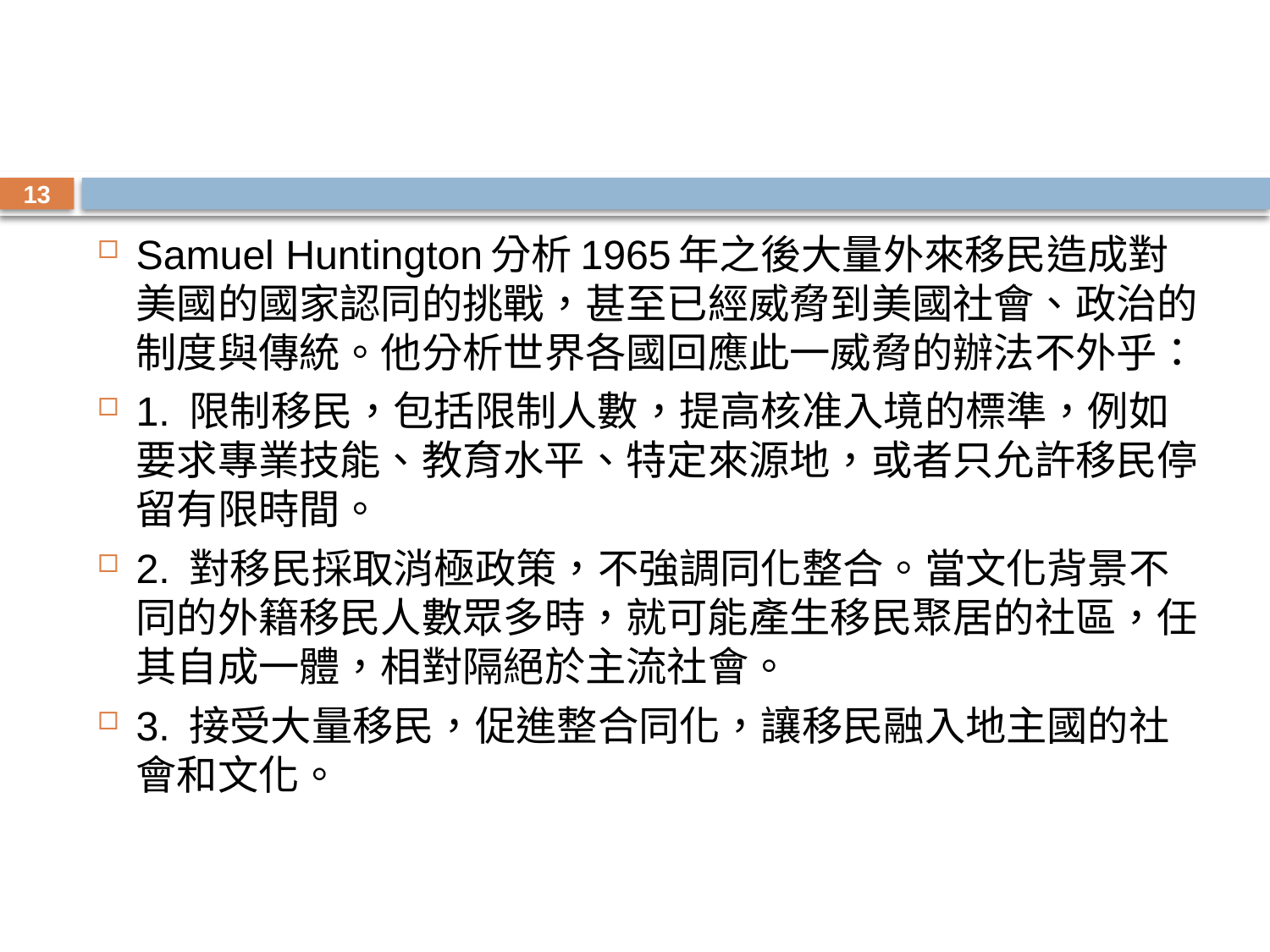

#
13
Samuel Huntington分析1965年之後大量外來移民造成對美國的國家認同的挑戰，甚至已經威脅到美國社會、政治的制度與傳統。他分析世界各國回應此一威脅的辦法不外乎：
1. 限制移民，包括限制人數，提高核准入境的標準，例如要求專業技能、教育水平、特定來源地，或者只允許移民停留有限時間。
2. 對移民採取消極政策，不強調同化整合。當文化背景不同的外籍移民人數眾多時，就可能產生移民聚居的社區，任其自成一體，相對隔絕於主流社會。
3. 接受大量移民，促進整合同化，讓移民融入地主國的社會和文化。